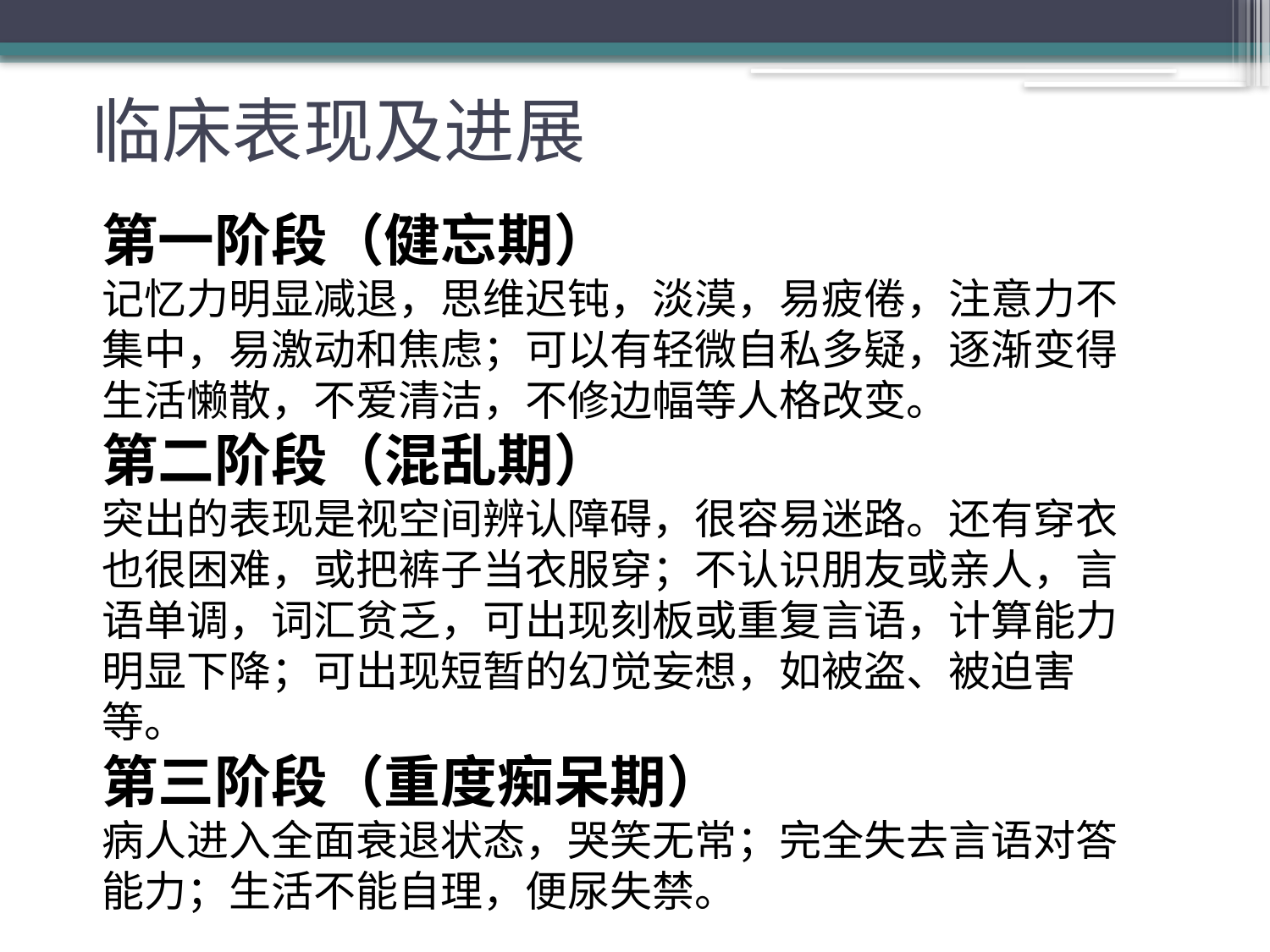

# 临床表现及进展
第一阶段（健忘期）
记忆力明显减退，思维迟钝，淡漠，易疲倦，注意力不集中，易激动和焦虑；可以有轻微自私多疑，逐渐变得生活懒散，不爱清洁，不修边幅等人格改变。
第二阶段（混乱期）
突出的表现是视空间辨认障碍，很容易迷路。还有穿衣也很困难，或把裤子当衣服穿；不认识朋友或亲人，言语单调，词汇贫乏，可出现刻板或重复言语，计算能力明显下降；可出现短暂的幻觉妄想，如被盗、被迫害等。
第三阶段（重度痴呆期）
病人进入全面衰退状态，哭笑无常；完全失去言语对答能力；生活不能自理，便尿失禁。